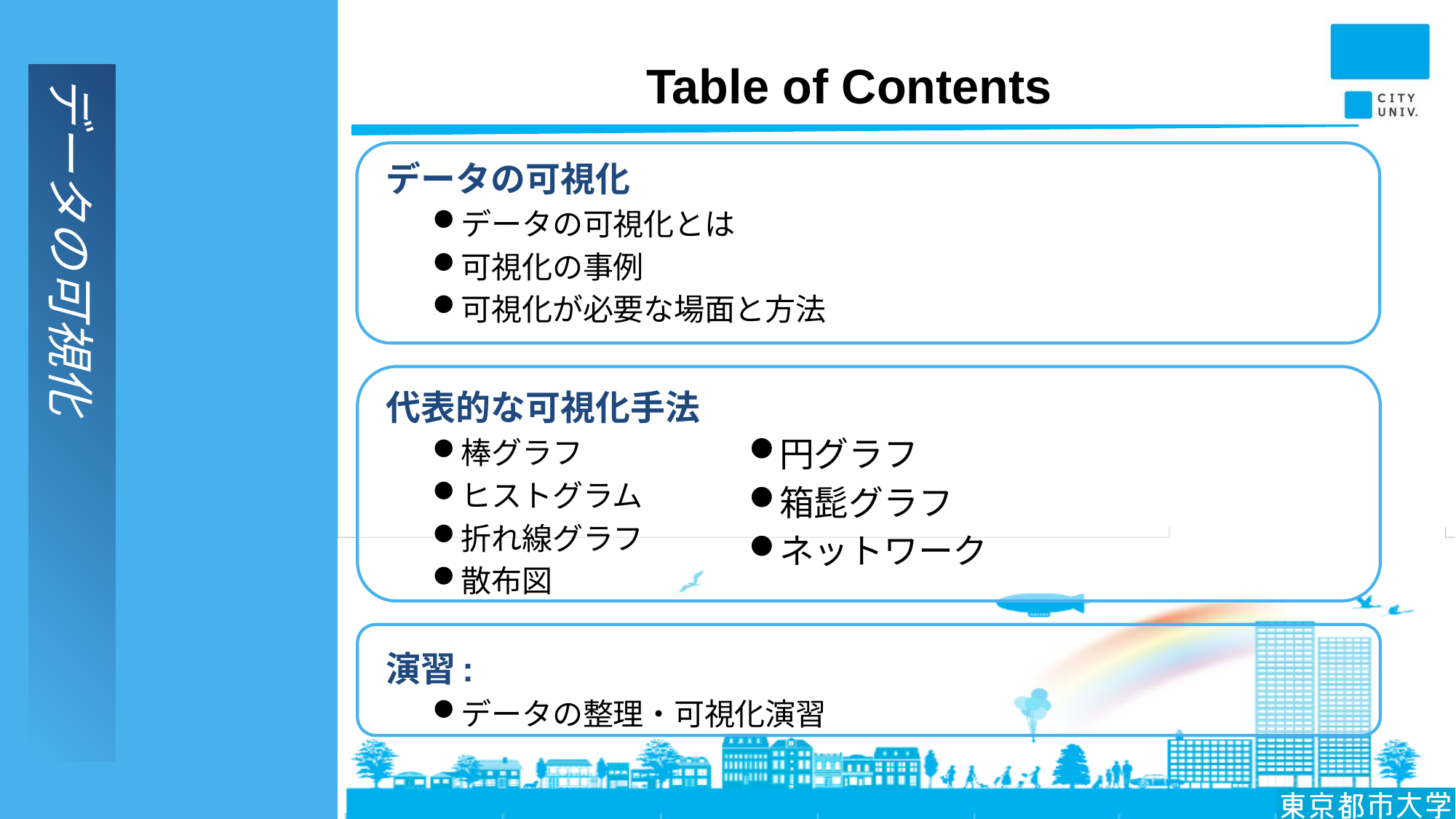

# Table of Contents

データの可視化
データの可視化とは
可視化の事例
可視化が必要な場面と方法

代表的な可視化手法
棒グラフ
ヒストグラム
折れ線グラフ
散布図

演習:
データの整理・可視化演習

データの可視化
円グラフ
箱髭グラフ
ネットワーク